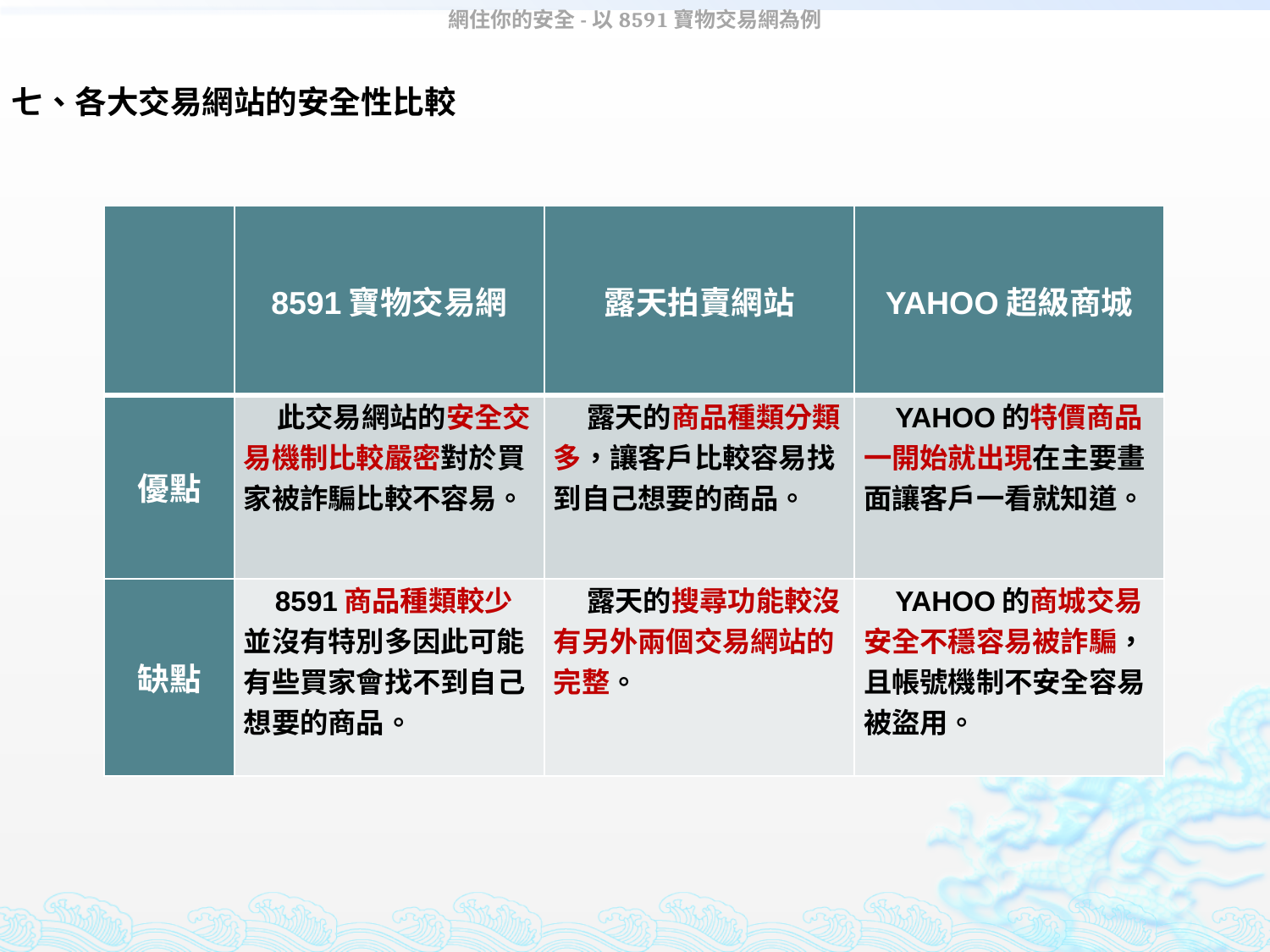

網住你的安全-以8591寶物交易網為例
七、各大交易網站的安全性比較
|  | 8591寶物交易網 | 露天拍賣網站 | YAHOO超級商城 |
| --- | --- | --- | --- |
| 優點 | 此交易網站的安全交易機制比較嚴密對於買家被詐騙比較不容易。 | 露天的商品種類分類多，讓客戶比較容易找到自己想要的商品。 | YAHOO的特價商品一開始就出現在主要畫面讓客戶一看就知道。 |
| 缺點 | 8591商品種類較少並沒有特別多因此可能有些買家會找不到自己想要的商品。 | 露天的搜尋功能較沒有另外兩個交易網站的完整。 | YAHOO的商城交易安全不穩容易被詐騙，且帳號機制不安全容易被盜用。 |